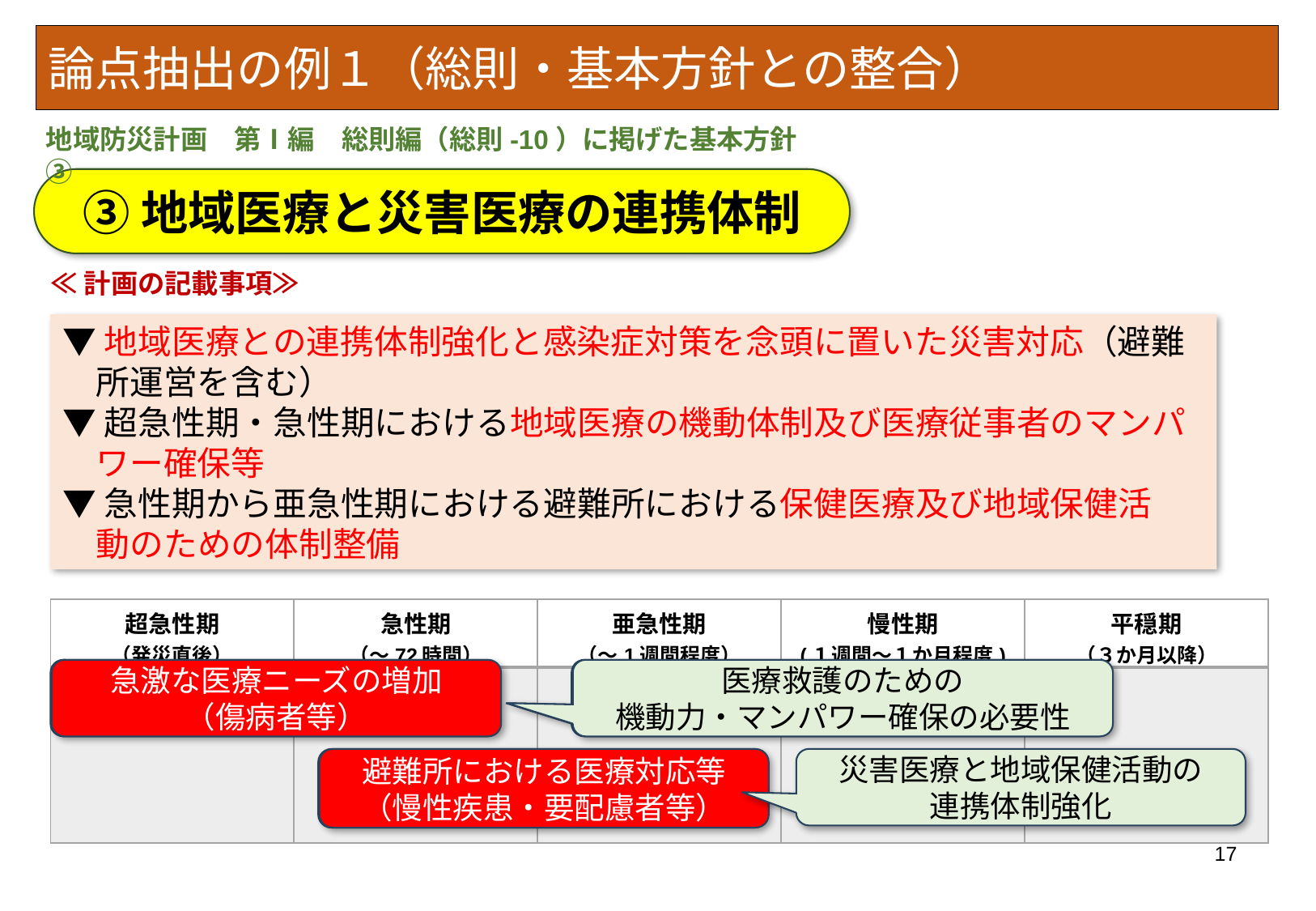

# 論点抽出の例１（総則・基本方針との整合）
地域防災計画　第Ⅰ編　総則編（総則-10）に掲げた基本方針③
③地域医療と災害医療の連携体制
≪計画の記載事項≫
▼地域医療との連携体制強化と感染症対策を念頭に置いた災害対応（避難
　所運営を含む）
▼超急性期・急性期における地域医療の機動体制及び医療従事者のマンパ
　ワー確保等
▼急性期から亜急性期における避難所における保健医療及び地域保健活
　動のための体制整備
| 超急性期 （発災直後） | 急性期 （～72時間） | 亜急性期 （～1週間程度） | 慢性期 (１週間～１か月程度) | 平穏期 （３か月以降） |
| --- | --- | --- | --- | --- |
|  |  |  |  |  |
急激な医療ニーズの増加
（傷病者等）
急激な医療ニーズの増加
（傷病者等）

医療救護のための
機動力・マンパワー確保の必要性
避難所における医療対応等
（慢性疾患・要配慮者等）
避難所における医療対応等
（慢性疾患・要配慮者等）
災害医療と地域保健活動の
連携体制強化
17